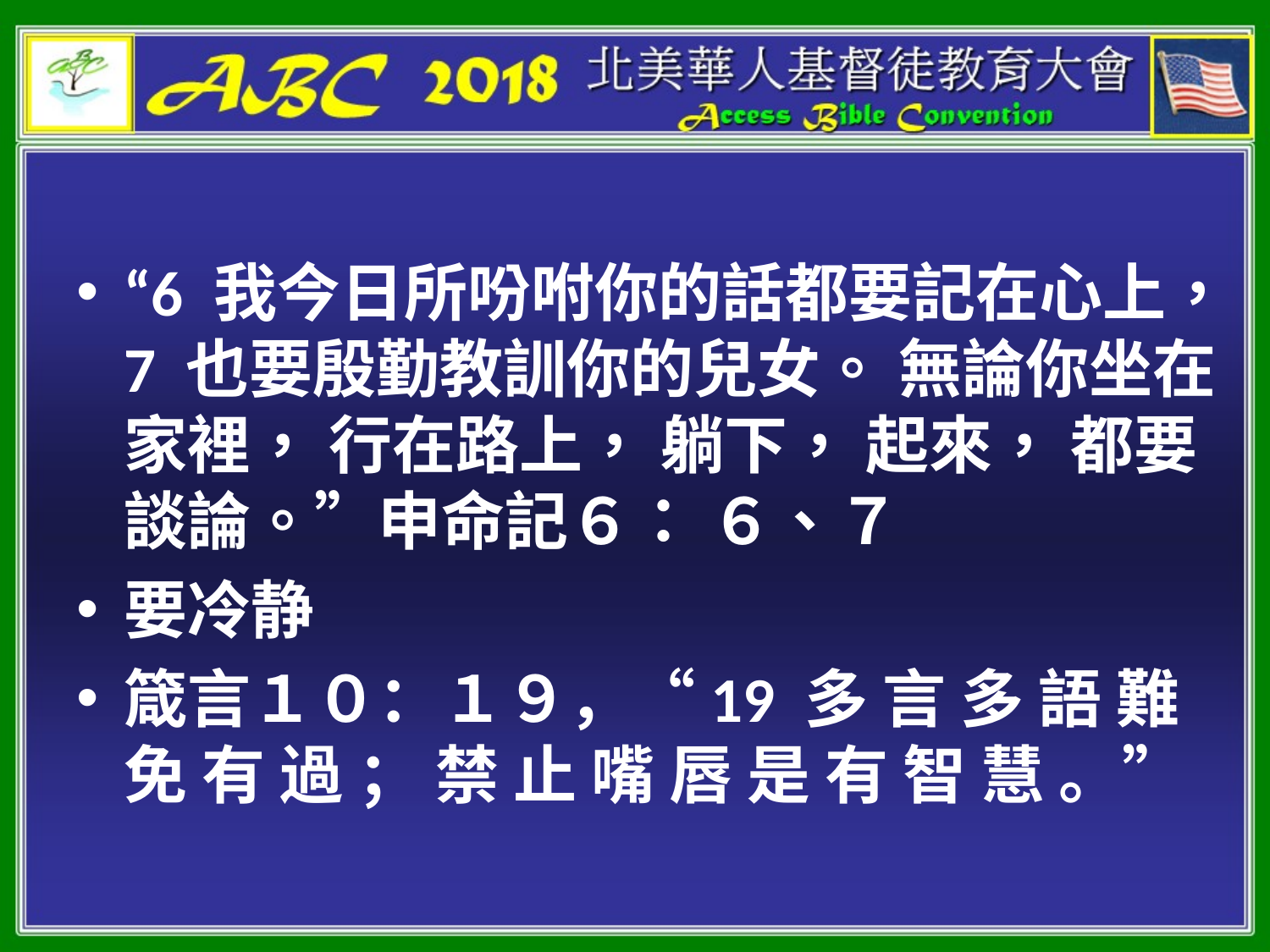

#
“6 我今日所吩咐你的話都要記在心上，7 也要殷勤教訓你的兒女。 無論你坐在家裡， 行在路上， 躺下， 起來， 都要談論。”申命記６： ６、７
要冷静
箴言１０：１９，“19 多 言 多 語 難免 有 過 ； 禁 止 嘴 唇 是 有 智 慧 。”